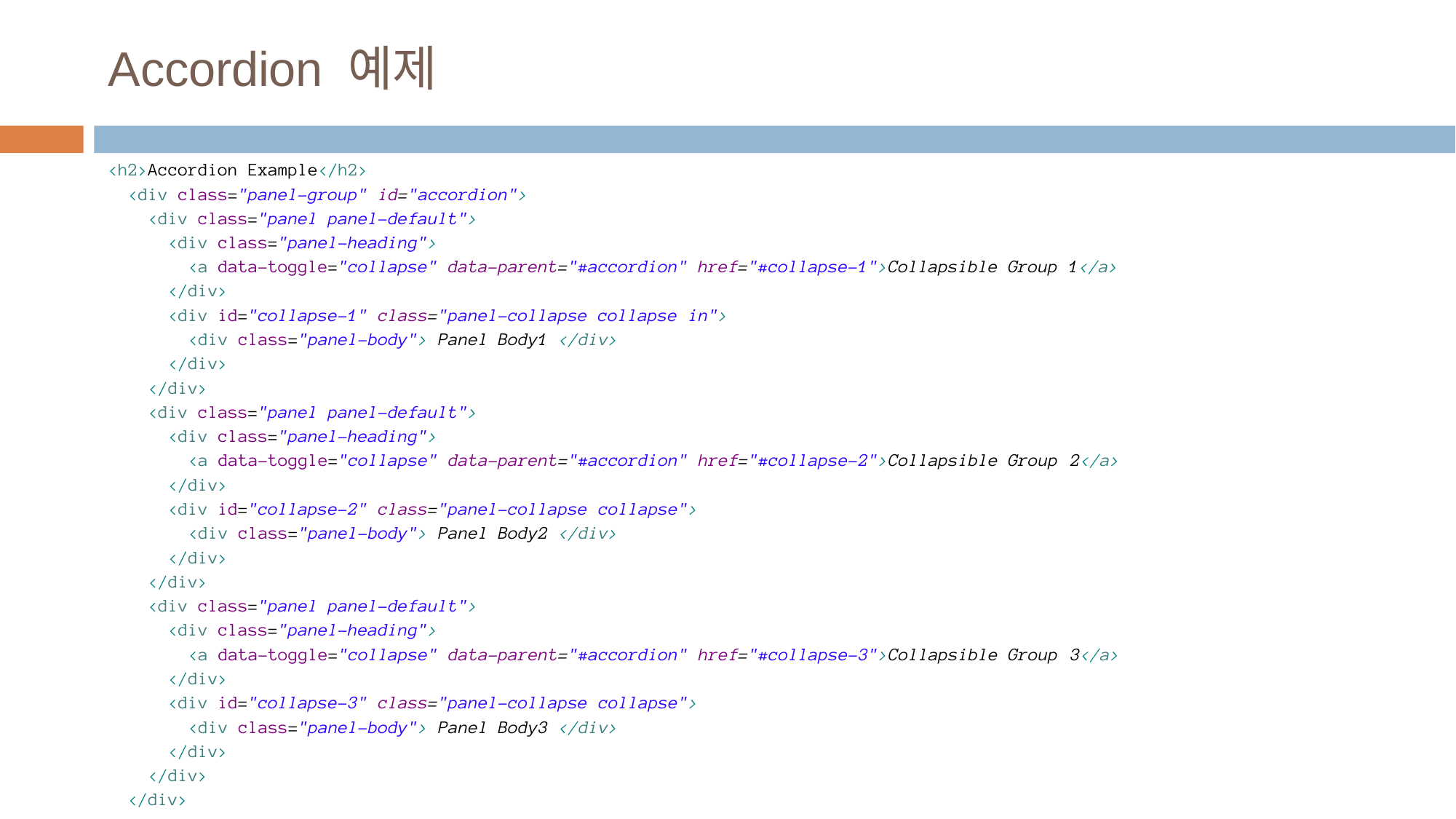

# Accordion 예제
<h2>Accordion Example</h2>
<div class="panel-group" id="accordion">
<div class="panel panel-default">
<div class="panel-heading">
<a data-toggle="collapse" data-parent="#accordion" href="#collapse-1">Collapsible Group 1</a>
</div>
<div id="collapse-1" class="panel-collapse collapse in">
<div class="panel-body"> Panel Body1 </div>
</div>
</div>
<div class="panel panel-default">
<div class="panel-heading">
<a data-toggle="collapse" data-parent="#accordion" href="#collapse-2">Collapsible Group 2</a>
</div>
<div id="collapse-2" class="panel-collapse collapse">
<div class="panel-body"> Panel Body2 </div>
</div>
</div>
<div class="panel panel-default">
<div class="panel-heading">
<a data-toggle="collapse" data-parent="#accordion" href="#collapse-3">Collapsible Group 3</a>
</div>
<div id="collapse-3" class="panel-collapse collapse">
<div class="panel-body"> Panel Body3 </div>
</div>
</div>
</div>